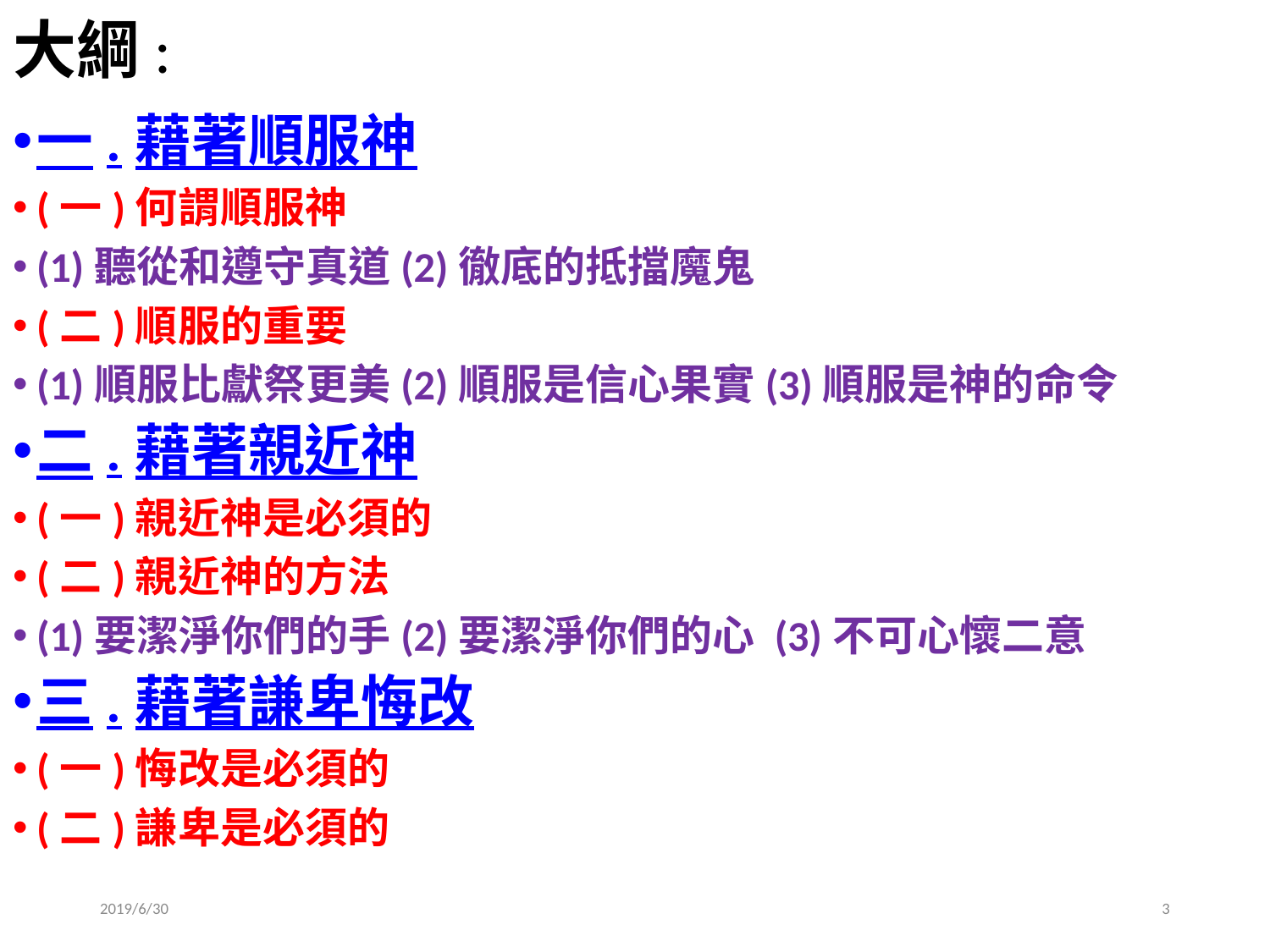

# 大綱:
一.藉著順服神
(一)何謂順服神
(1)聽從和遵守真道(2)徹底的抵擋魔鬼
(二)順服的重要
(1)順服比獻祭更美(2)順服是信心果實(3)順服是神的命令
二.藉著親近神
(一)親近神是必須的
(二)親近神的方法
(1)要潔淨你們的手(2)要潔淨你們的心 (3)不可心懷二意
三.藉著謙卑悔改
(一)悔改是必須的
(二)謙卑是必須的

2019/6/30
3